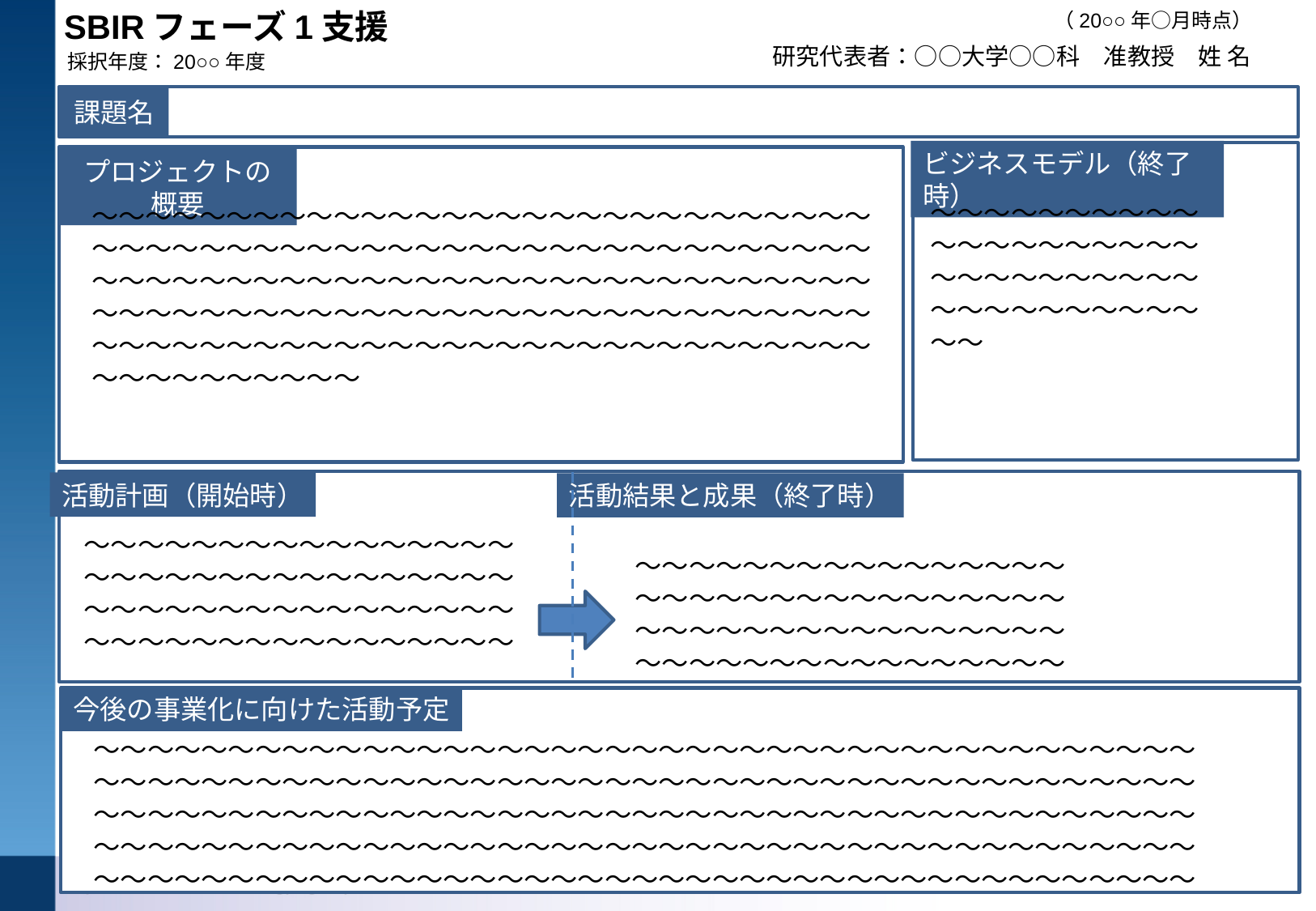

SBIRフェーズ1支援
（20○○年○月時点）
研究代表者：○○大学○○科　准教授　姓 名
採択年度：20○○年度

課題名
ビジネスモデル（終了時）

プロジェクトの概要
～～～～～～～～～～
～～～～～～～～～～
～～～～～～～～～～
～～～～～～～～～～～～
～～～～～～～～～～～～～～～～～～～～～～～～～～～～～
～～～～～～～～～～～～～～～～～～～～～～～～～～～～～
～～～～～～～～～～～～～～～～～～～～～～～～～～～～～
～～～～～～～～～～～～～～～～～～～～～～～～～～～～～
～～～～～～～～～～～～～～～～～～～～～～～～～～～～～
～～～～～～～～～～

活動計画（開始時）
活動結果と成果（終了時）
～～～～～～～～～～～～～～～～～～～～～～～～～～～～～～～～～～～～～～～～～～～～～～～～～～～～～～～～～～～～～～～～～～～～～～～～～～～～～～～～～～～～～～～～～～～～～～～～～～～～～～～～～～～～～～～～～～～～～～
～～～～～～～～～～～～～～～～～～～～～～～～～～～～～～～～～～～～～～～～～～～～～～～～～～～～～～～～～～～～～～～～
～～～～～～～～～～～～～～～～～～～～～～～～～～～～～～～～～～～～～～～～～～～～～～～～～～～～～～～～～～～～～～～～

今後の事業化に向けた活動予定

～～～～～～～～～～～～～～～～～～～～～～～～～～～～～～～～～～～～～～～～～～～～～～～～～～～～～～～～～～～～～～～～～～～～～～～～～～～～～～～～～～～～～～～～～～～～～～～～～～～～～～～～～～～～～～～～～～～～～～～～～～～～～～～～～～～～～～～～～～～～～～～～～～～～～～～～～～～～～～～～～～～～～～～～～～～～～～～～～～～～～～～～～～～～～～～～～～～～～～～～～～～～～